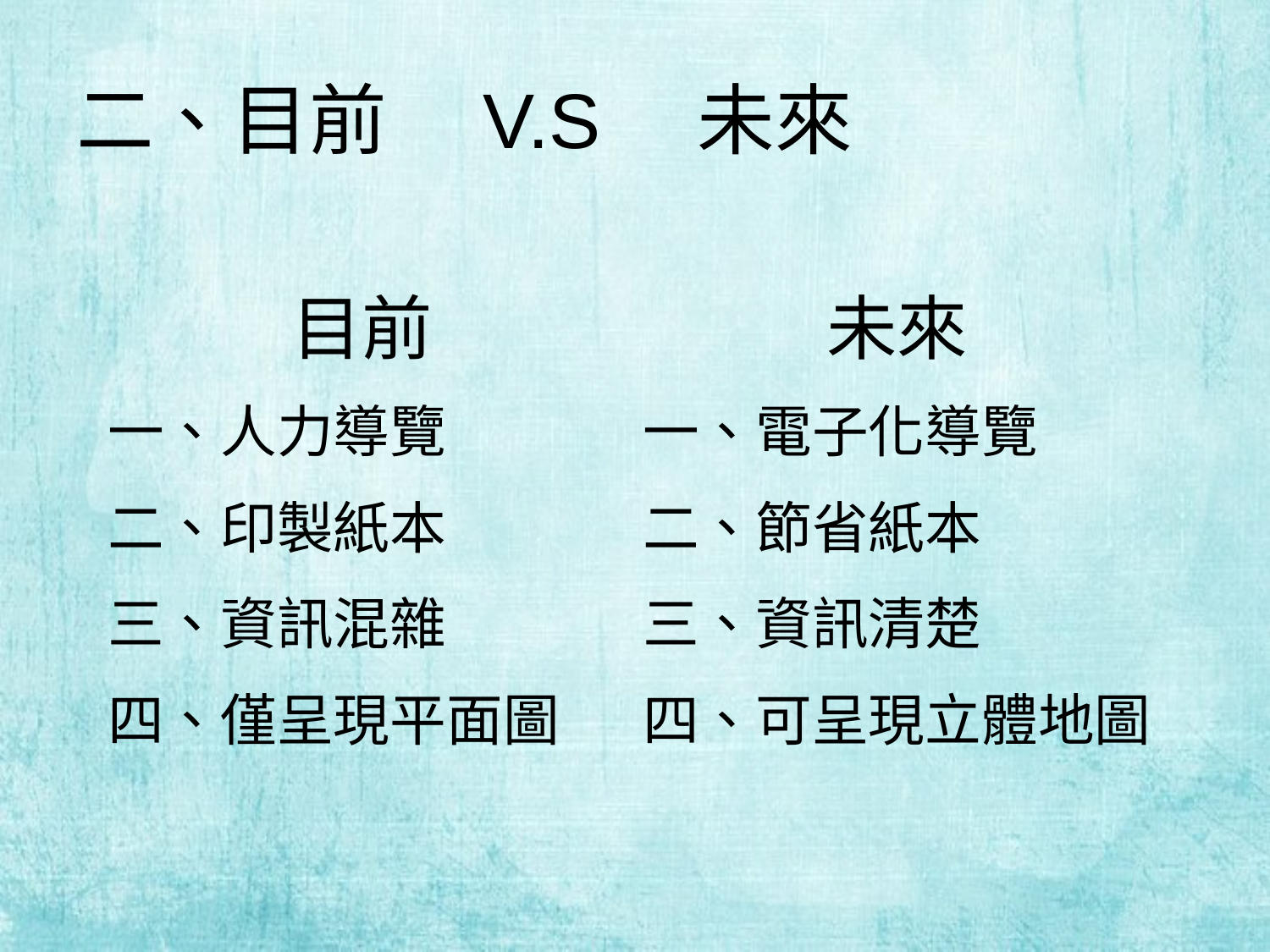

# 二、目前　V.S　未來
| 目前 | 未來 |
| --- | --- |
| 一、人力導覽 二、印製紙本 三、資訊混雜 四、僅呈現平面圖 | 一、電子化導覽 二、節省紙本 三、資訊清楚 四、可呈現立體地圖 |